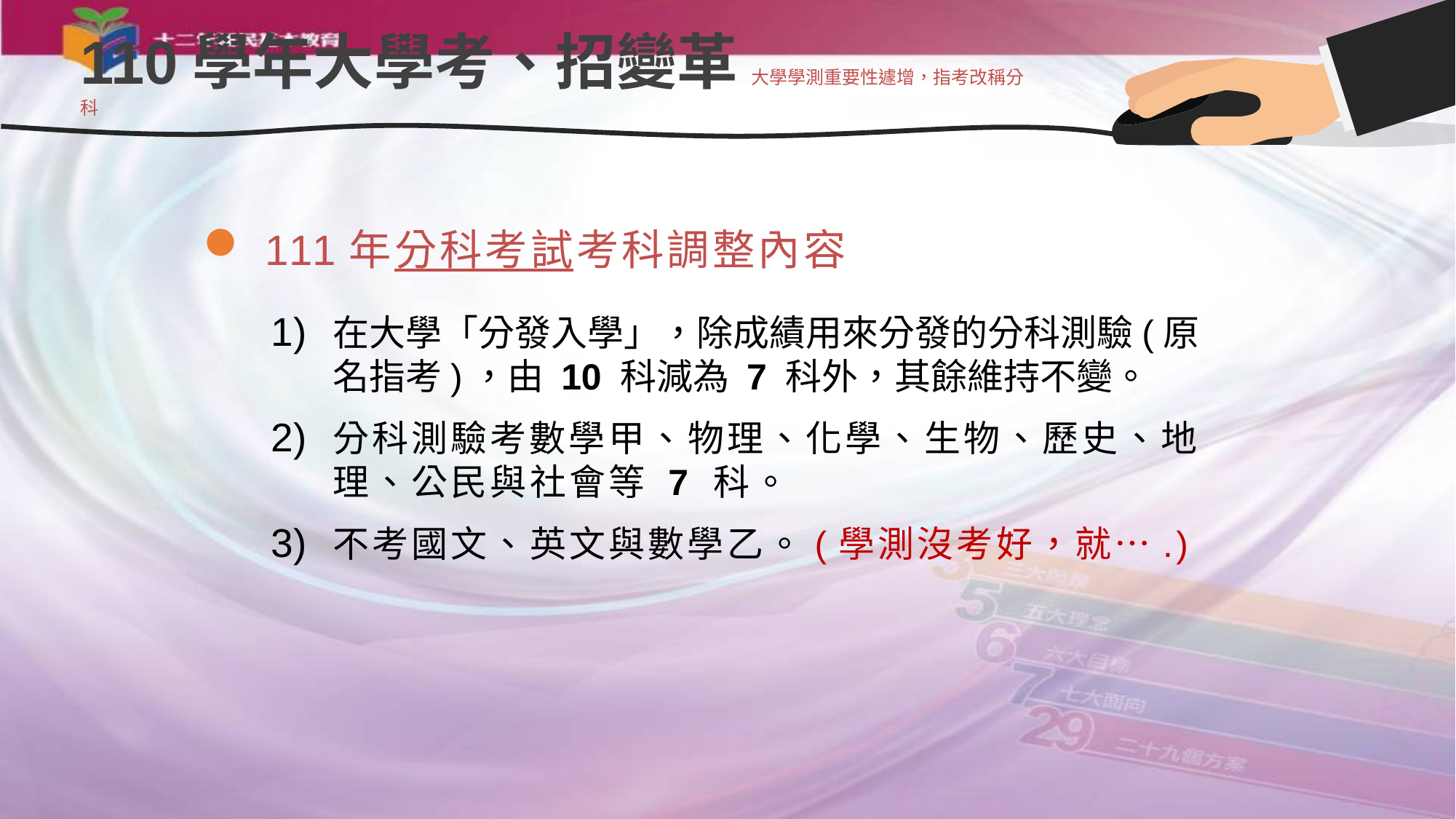

110學年大學考、招變革 大學學測重要性遽增，指考改稱分科

 111年分科考試考科調整內容
在大學「分發入學」，除成績用來分發的分科測驗(原名指考)，由 10 科減為 7 科外，其餘維持不變。
分科測驗考數學甲、物理、化學、生物、歷史、地理、公民與社會等 7 科。
不考國文、英文與數學乙。(學測沒考好，就….)